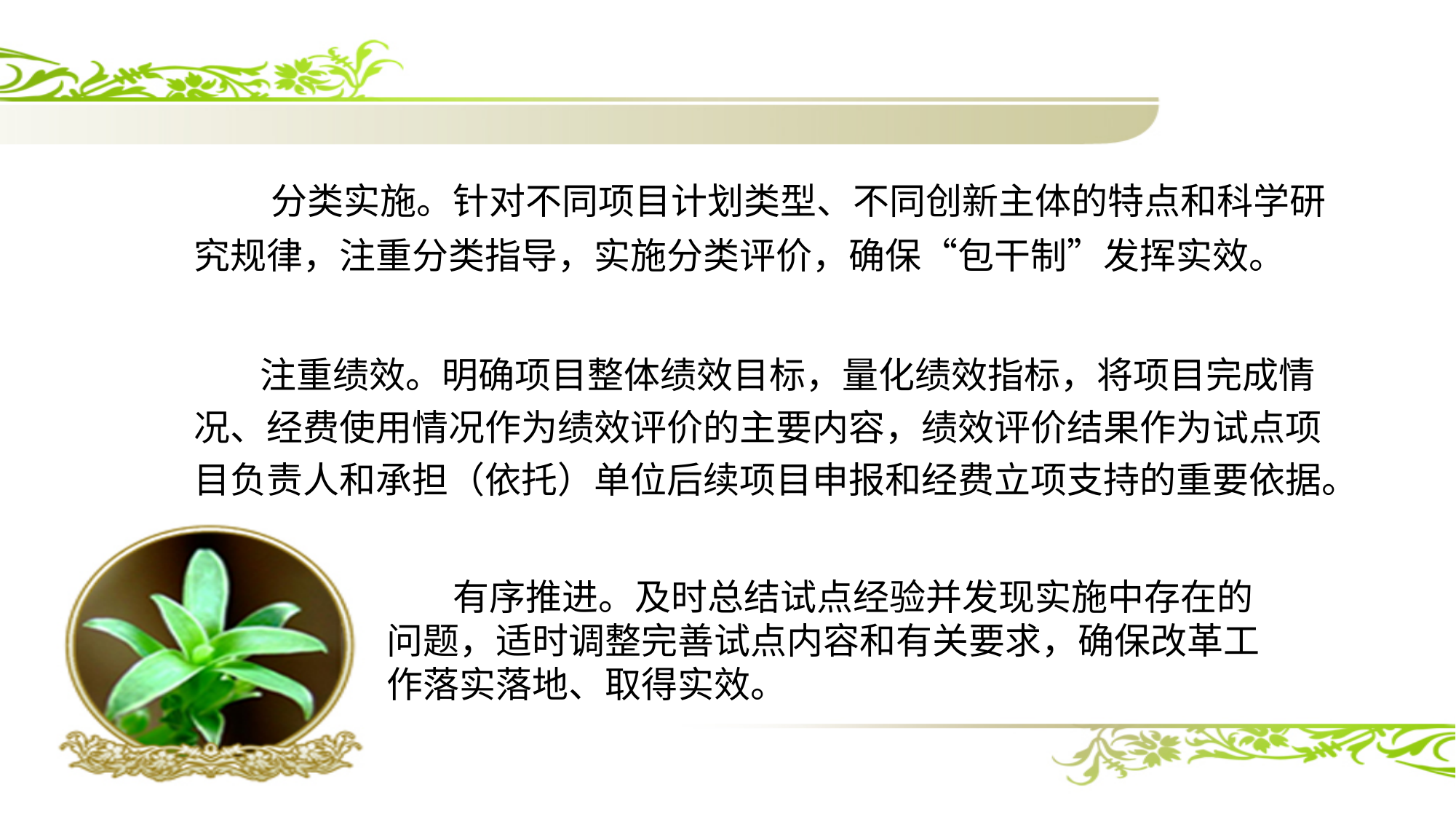

分类实施。针对不同项目计划类型、不同创新主体的特点和科学研究规律，注重分类指导，实施分类评价，确保“包干制”发挥实效。

       注重绩效。明确项目整体绩效目标，量化绩效指标，将项目完成情况、经费使用情况作为绩效评价的主要内容，绩效评价结果作为试点项目负责人和承担（依托）单位后续项目申报和经费立项支持的重要依据。

# 有序推进。及时总结试点经验并发现实施中存在的问题，适时调整完善试点内容和有关要求，确保改革工作落实落地、取得实效。